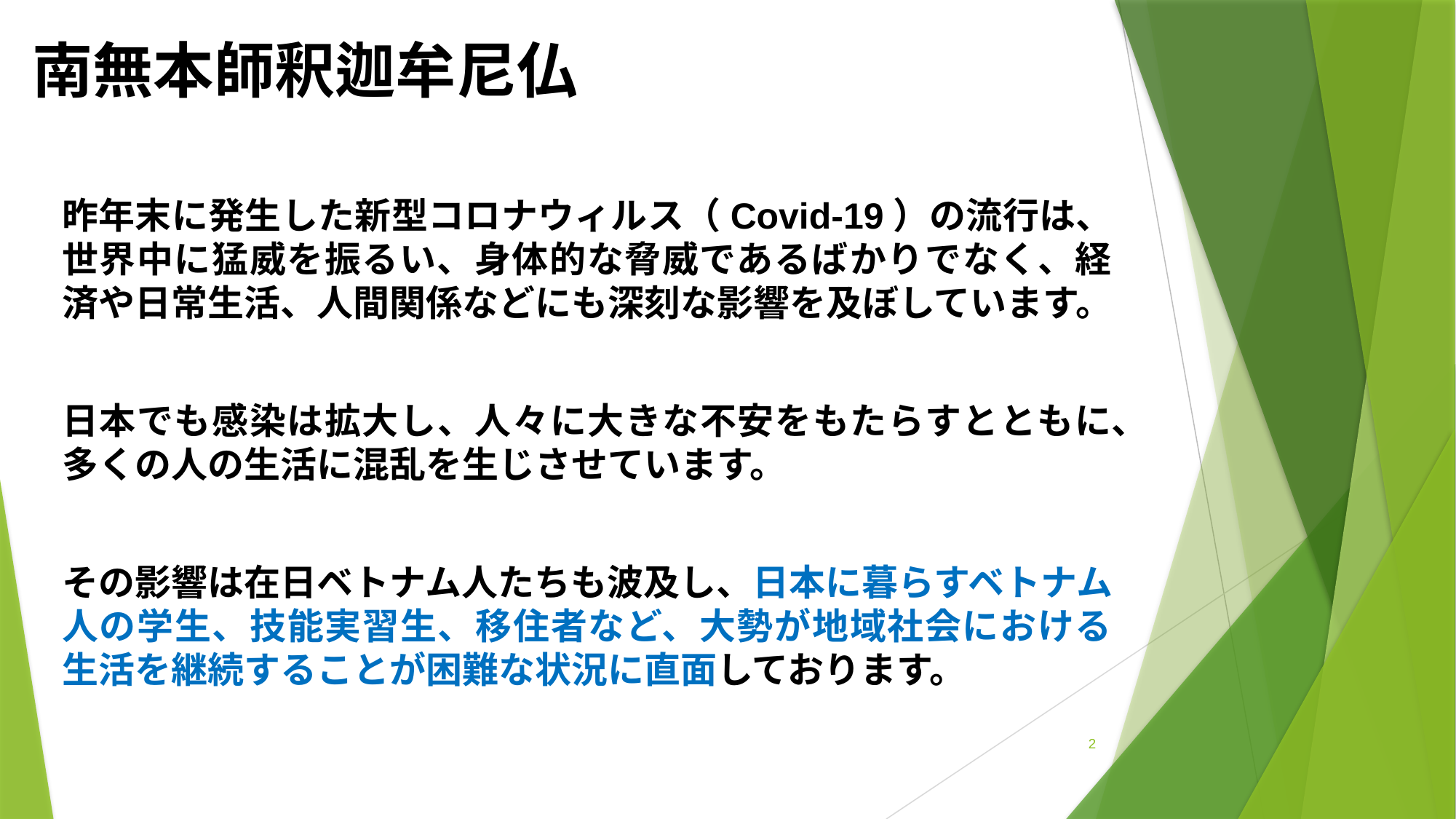

南無本師釈迦牟尼仏
昨年末に発生した新型コロナウィルス（Covid-19）の流行は、世界中に猛威を振るい、身体的な脅威であるばかりでなく、経済や日常生活、人間関係などにも深刻な影響を及ぼしています。

日本でも感染は拡大し、人々に大きな不安をもたらすとともに、多くの人の生活に混乱を生じさせています。

その影響は在日ベトナム人たちも波及し、日本に暮らすベトナム人の学生、技能実習生、移住者など、大勢が地域社会における生活を継続することが困難な状況に直面しております。

2